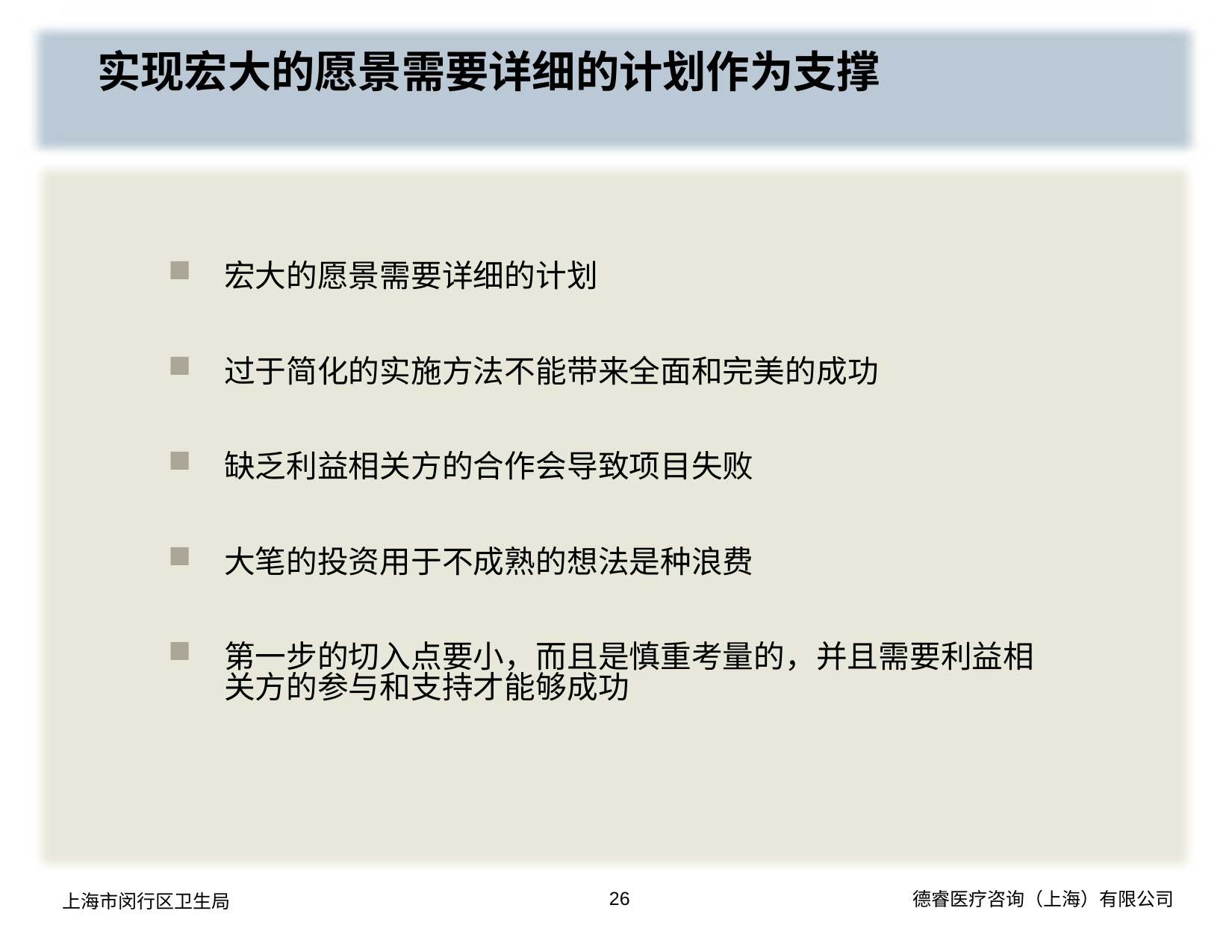

实现宏大的愿景需要详细的计划作为支撑
宏大的愿景需要详细的计划
过于简化的实施方法不能带来全面和完美的成功
缺乏利益相关方的合作会导致项目失败
大笔的投资用于不成熟的想法是种浪费
第一步的切入点要小，而且是慎重考量的，并且需要利益相关方的参与和支持才能够成功
26